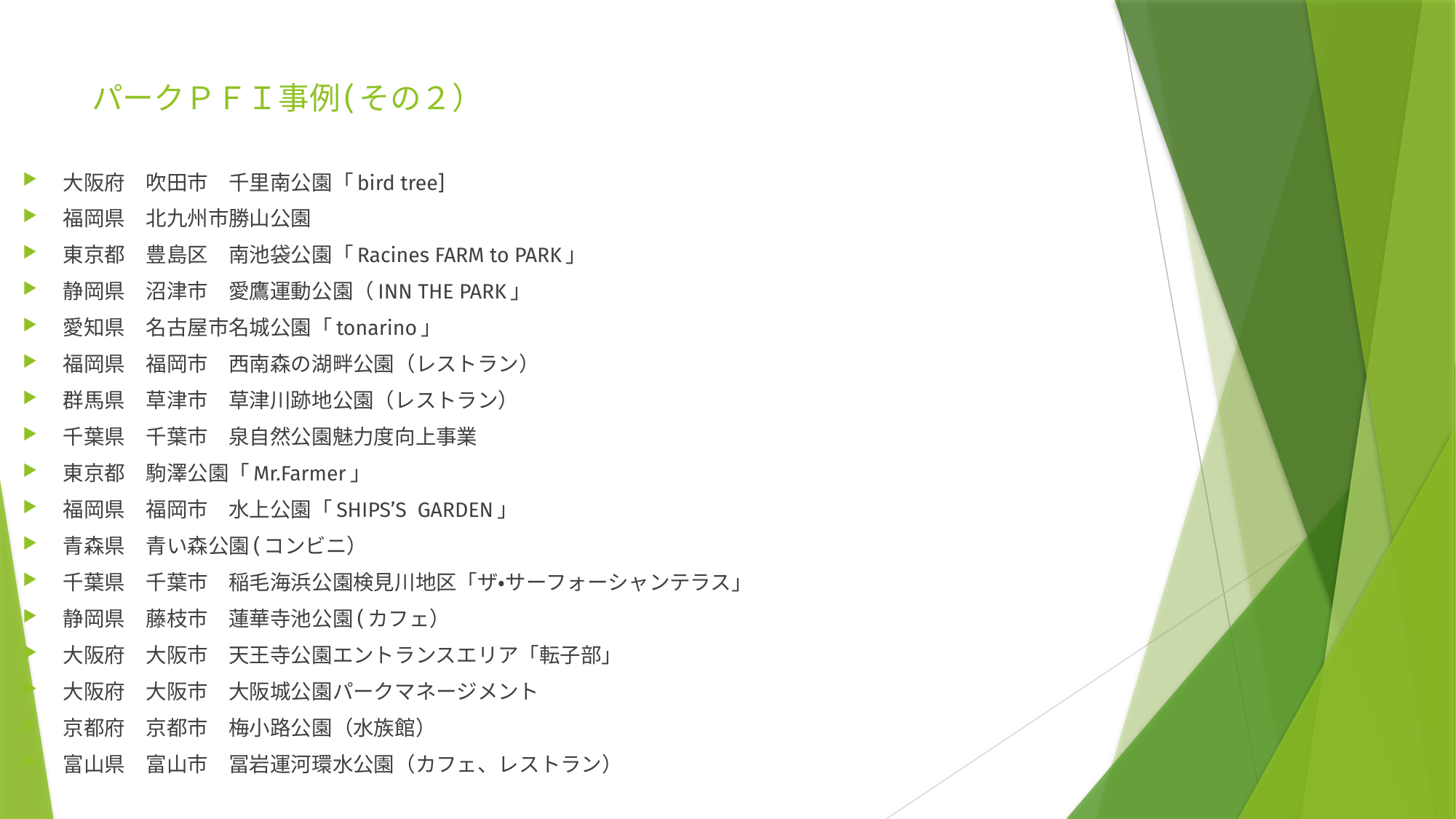

# パークＰＦＩ事例(その２）
大阪府	吹田市		千里南公園「bird tree]
福岡県	北九州市		勝山公園
東京都	豊島区		南池袋公園「Racines FARM to PARK」
静岡県	沼津市		愛鷹運動公園（INN THE PARK」
愛知県	名古屋市		名城公園「tonarino」
福岡県	福岡市		西南森の湖畔公園（レストラン）
群馬県	草津市		草津川跡地公園（レストラン）
千葉県	千葉市		泉自然公園魅力度向上事業
東京都				駒澤公園「Mr.Farmer」
福岡県	福岡市		水上公園「SHIPS’S  GARDEN」
青森県				青い森公園(コンビニ）
千葉県	千葉市		稲毛海浜公園検見川地区「ザ・サーフォーシャンテラス」
静岡県	藤枝市		蓮華寺池公園(カフェ）
大阪府	大阪市		天王寺公園エントランスエリア「転子部」
大阪府	大阪市		大阪城公園パークマネージメント
京都府	京都市		梅小路公園（水族館）
富山県	富山市		冨岩運河環水公園（カフェ、レストラン）